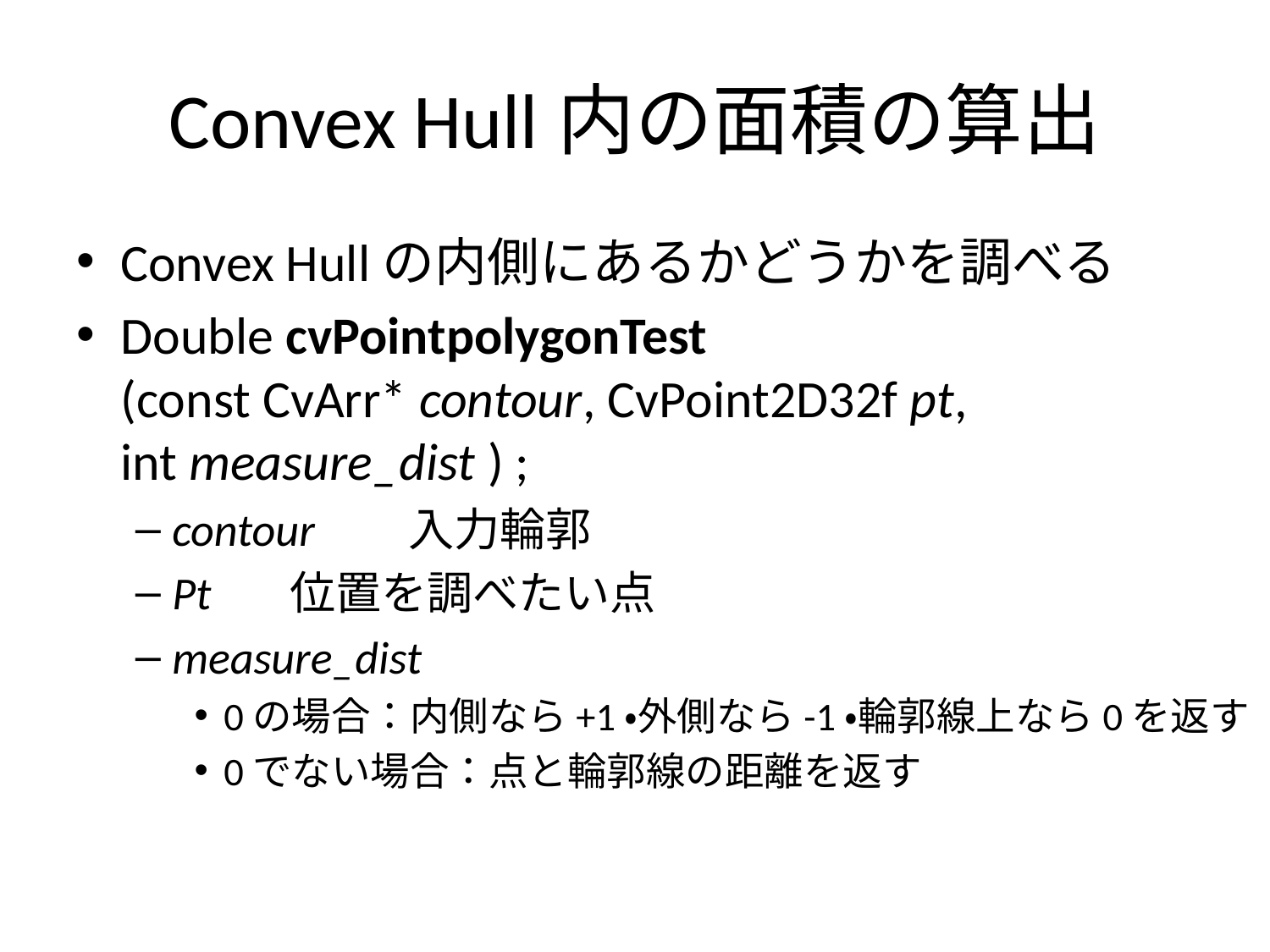

# Convex Hull内の面積の算出
Convex Hullの内側にあるかどうかを調べる
Double cvPointpolygonTest                       　　   (const CvArr* contour, CvPoint2D32f pt,   　　      int measure_dist ) ;
contour			入力輪郭
Pt					位置を調べたい点
measure_dist
0の場合：内側なら+1・外側なら-1・輪郭線上なら0を返す
0でない場合：点と輪郭線の距離を返す